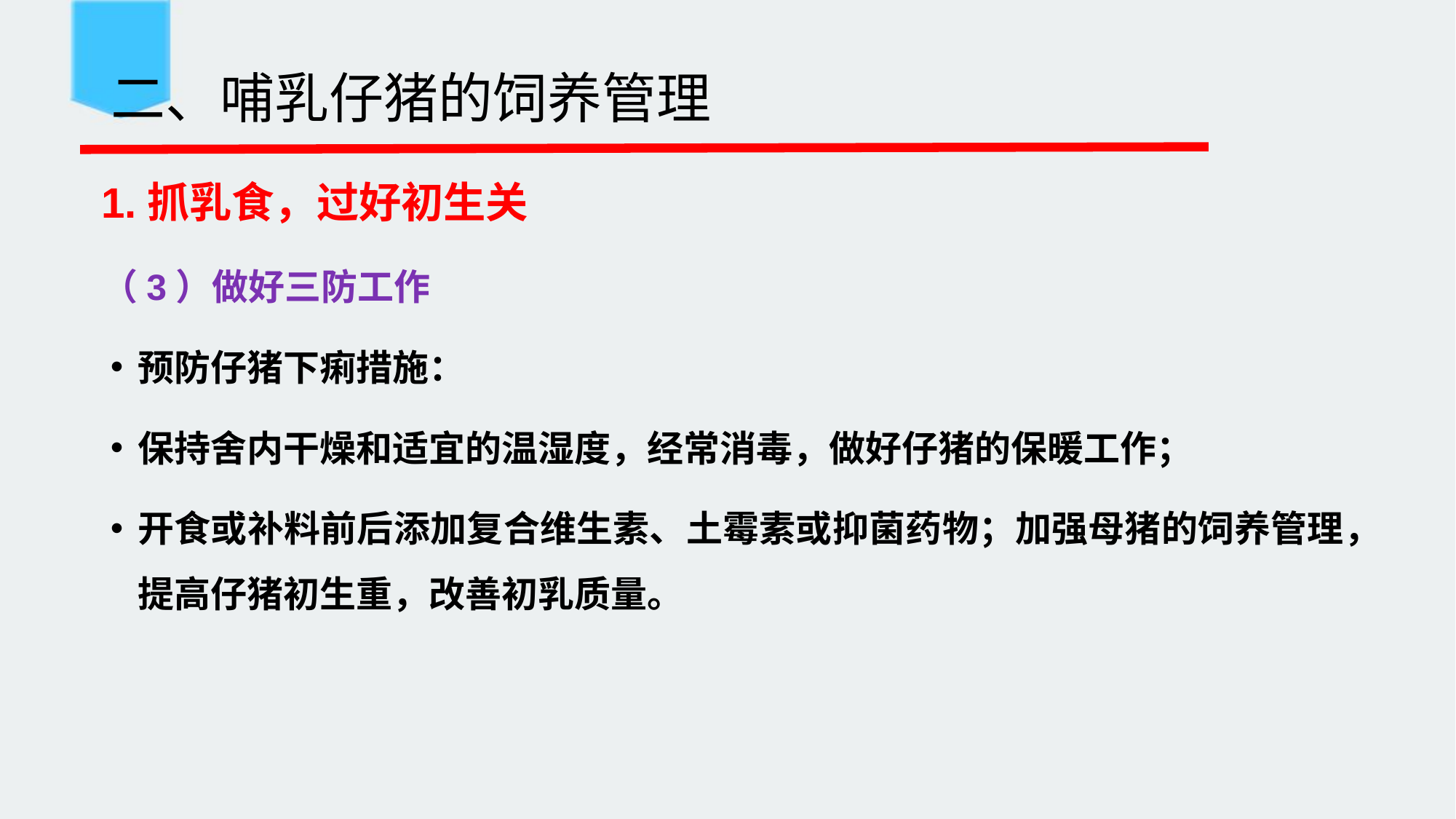

二、哺乳仔猪的饲养管理

1.抓乳食，过好初生关
（3）做好三防工作
预防仔猪下痢措施：
保持舍内干燥和适宜的温湿度，经常消毒，做好仔猪的保暖工作；
开食或补料前后添加复合维生素、土霉素或抑菌药物；加强母猪的饲养管理，提高仔猪初生重，改善初乳质量。